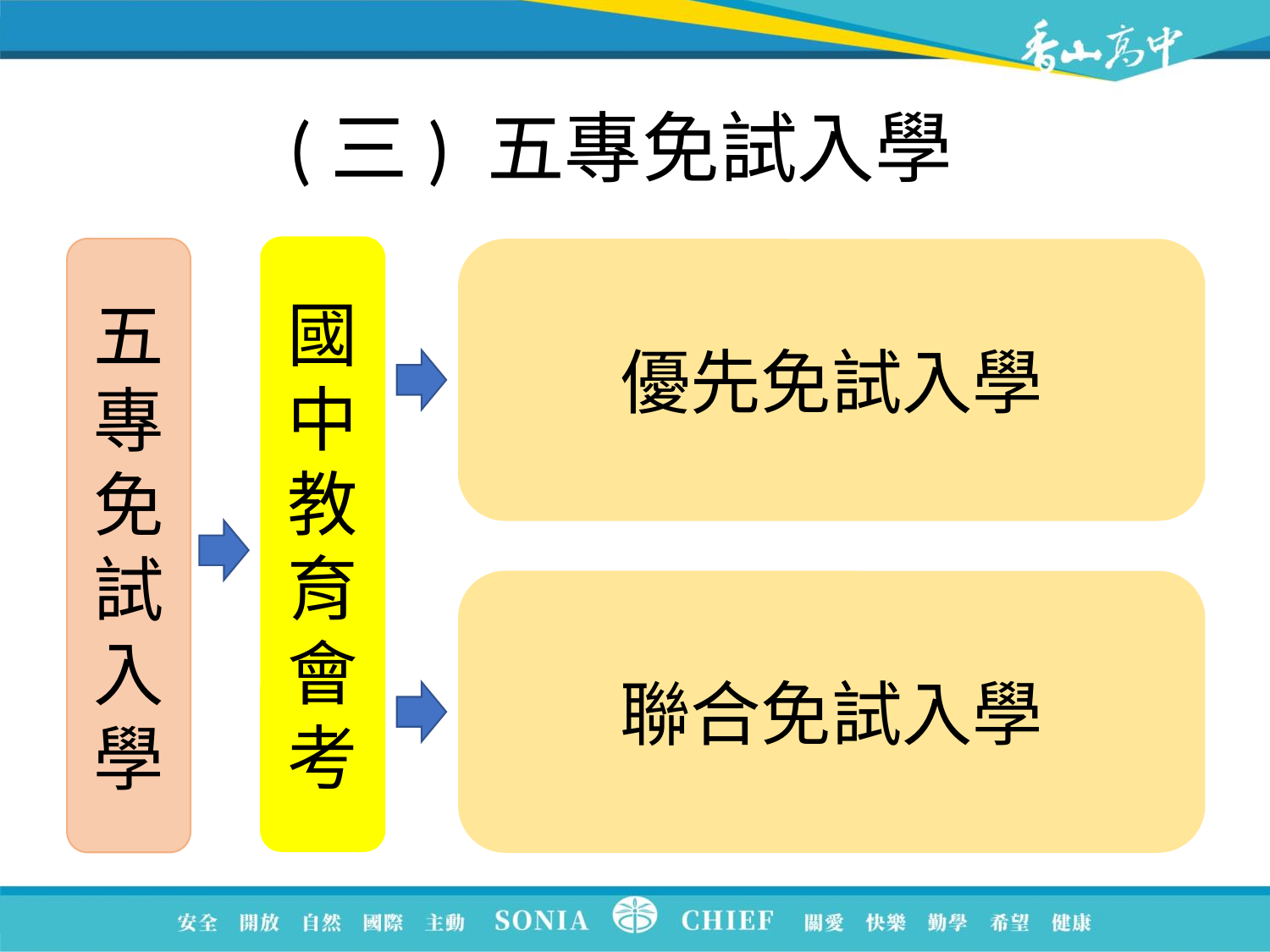

# (三) 五專免試入學
國中教育會考
五專免試入學
優先免試入學

聯合免試入學